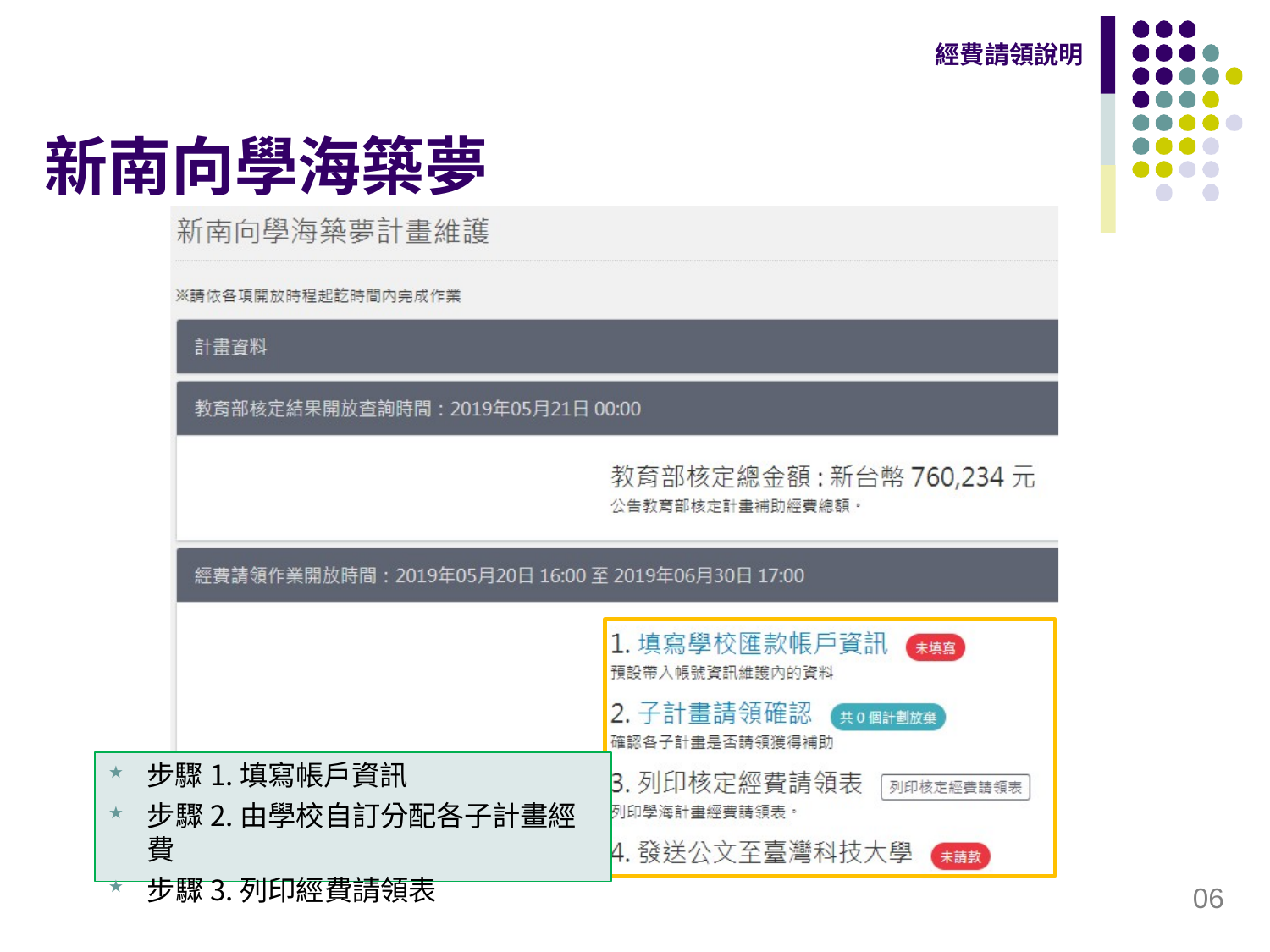

經費請領說明
# 新南向學海築夢

步驟1.填寫帳戶資訊
步驟2.由學校自訂分配各子計畫經費
步驟3.列印經費請領表
06